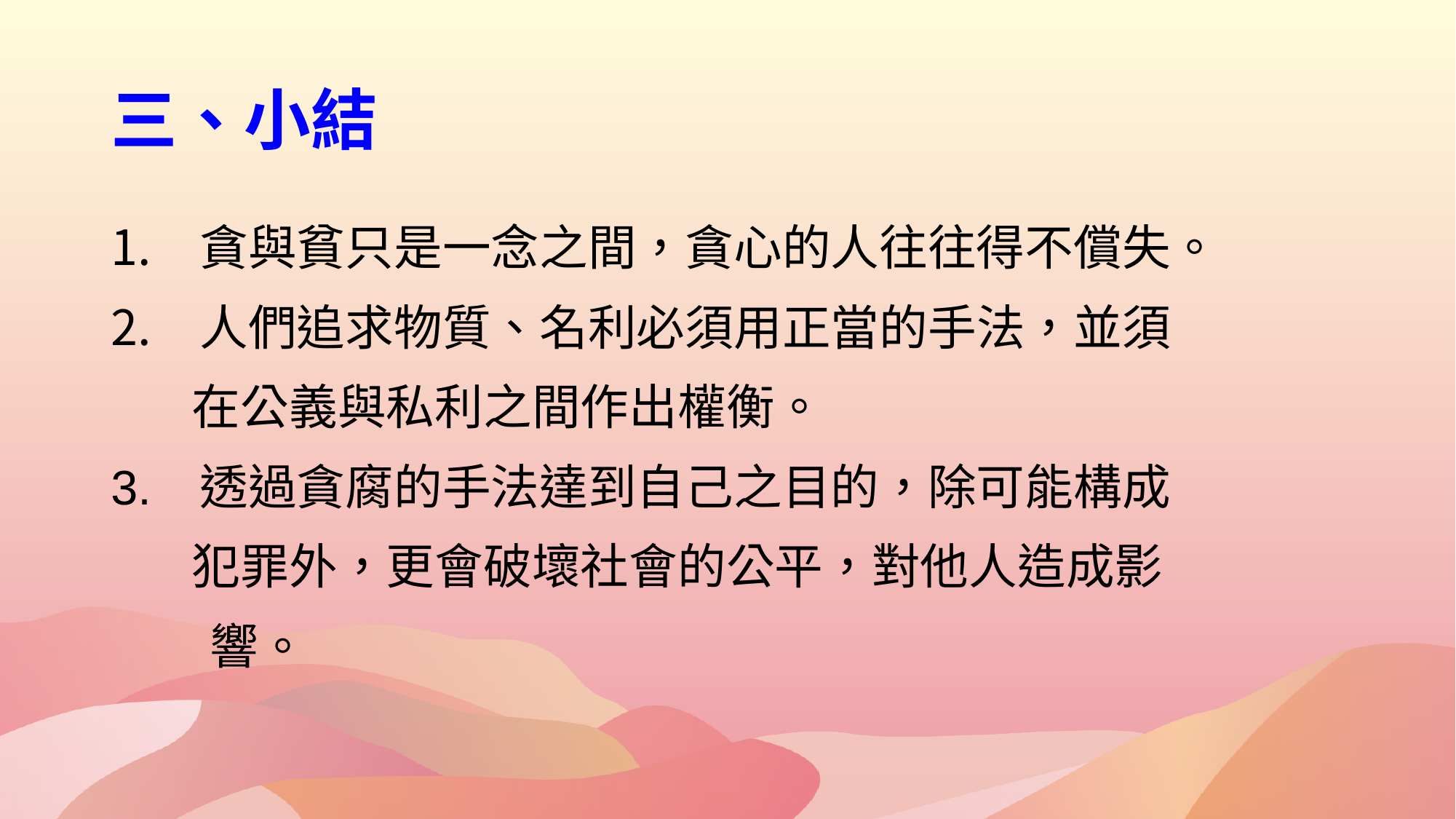

# 三、小結
貪與貧只是一念之間，貪心的人往往得不償失。
人們追求物質、名利必須用正當的手法，並須
　   在公義與私利之間作出權衡。
透過貪腐的手法達到自己之目的，除可能構成
　   犯罪外，更會破壞社會的公平，對他人造成影
        響。